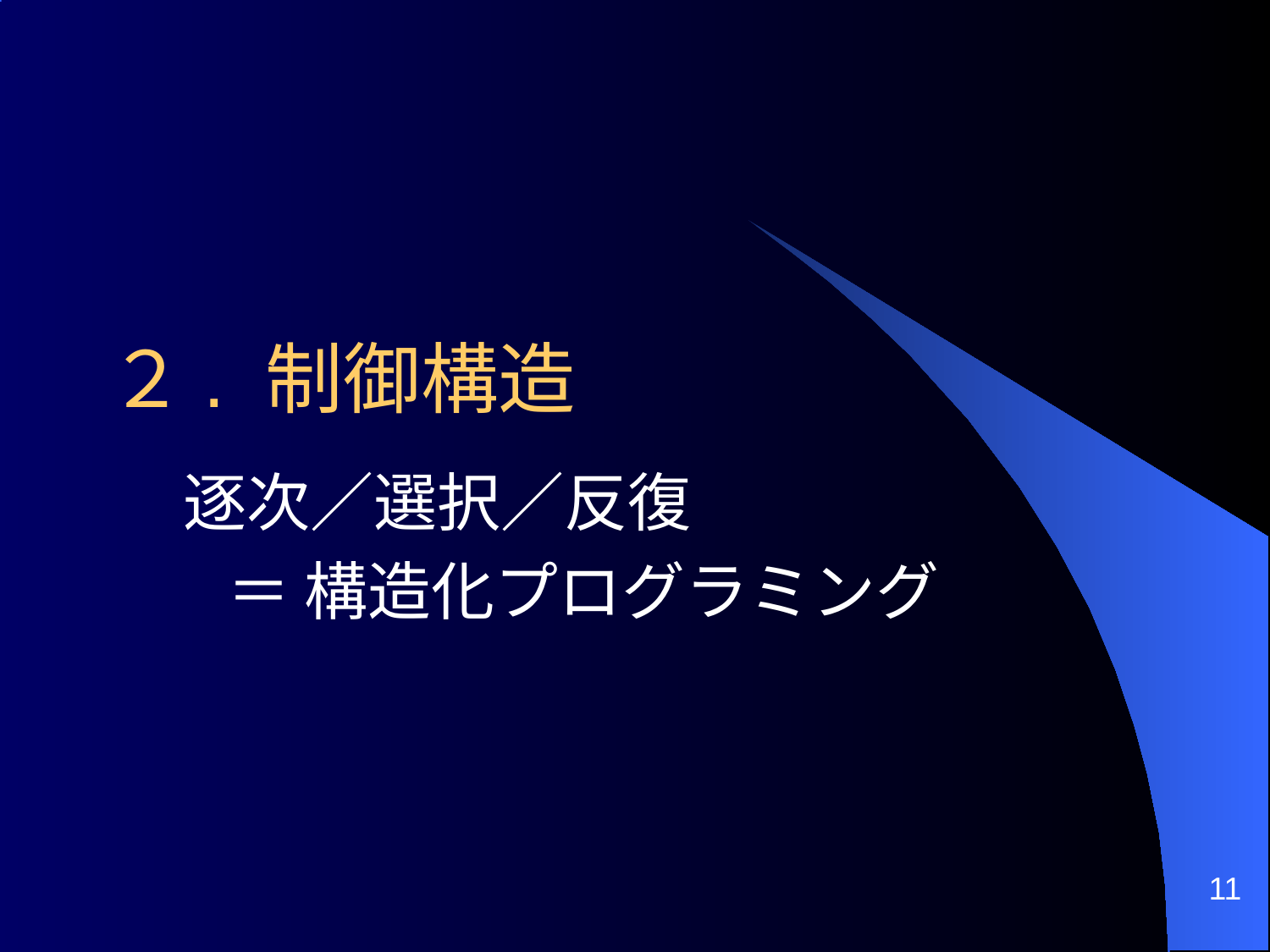

# ２. 制御構造
逐次／選択／反復
  ＝ 構造化プログラミング
11